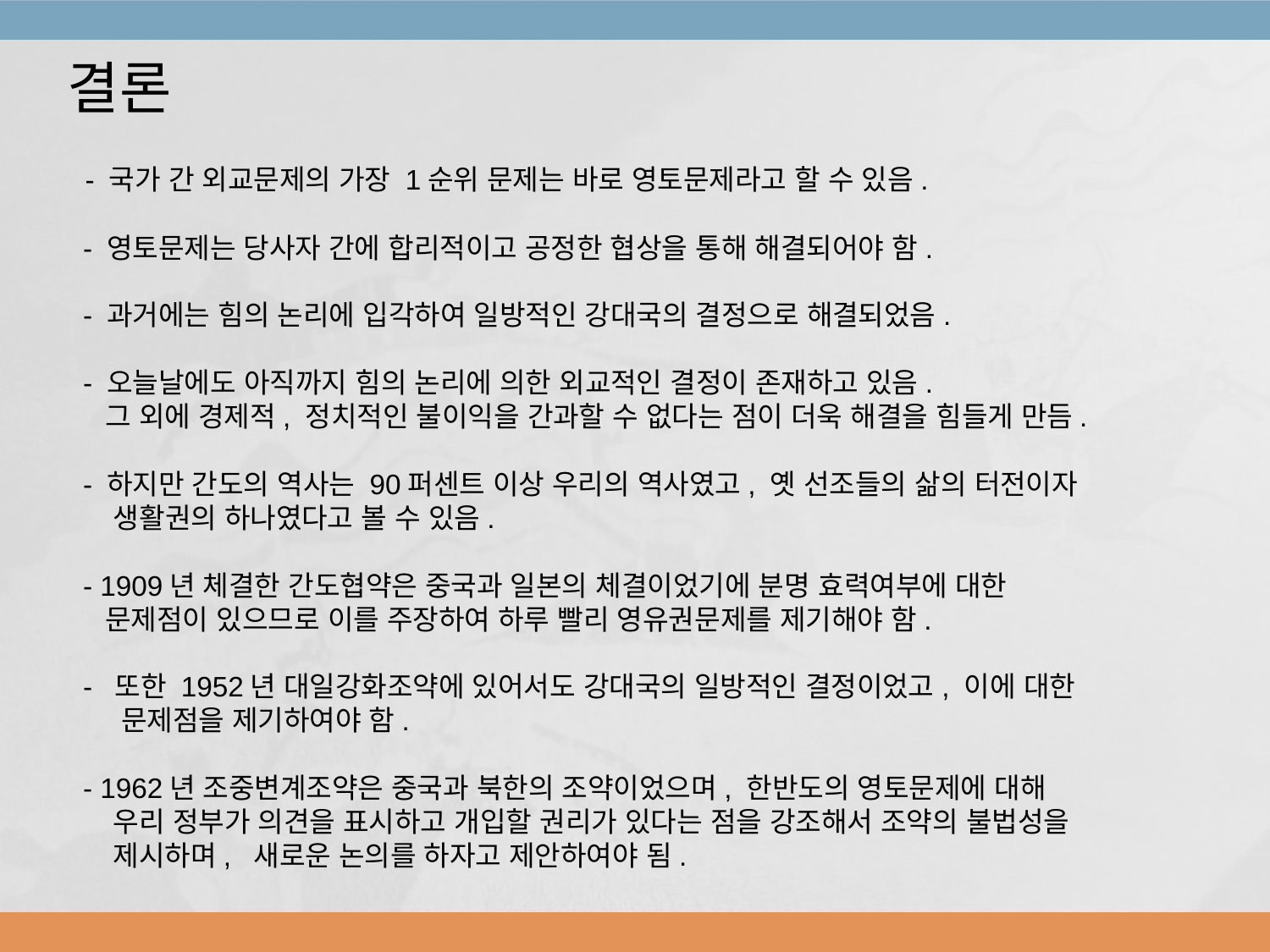

결론

  - 국가 간 외교문제의 가장 1순위 문제는 바로 영토문제라고 할 수 있음.

  - 영토문제는 당사자 간에 합리적이고 공정한 협상을 통해 해결되어야 함.

  - 과거에는 힘의 논리에 입각하여 일방적인 강대국의 결정으로 해결되었음.

  - 오늘날에도 아직까지 힘의 논리에 의한 외교적인 결정이 존재하고 있음.
    그 외에 경제적, 정치적인 불이익을 간과할 수 없다는 점이 더욱 해결을 힘들게 만듬.

  - 하지만 간도의 역사는 90퍼센트 이상 우리의 역사였고, 옛 선조들의 삶의 터전이자
     생활권의 하나였다고 볼 수 있음.

  - 1909년 체결한 간도협약은 중국과 일본의 체결이었기에 분명 효력여부에 대한
    문제점이 있으므로 이를 주장하여 하루 빨리 영유권문제를 제기해야 함.

  -  또한 1952년 대일강화조약에 있어서도 강대국의 일방적인 결정이었고, 이에 대한
      문제점을 제기하여야 함.

  - 1962년 조중변계조약은 중국과 북한의 조약이었으며, 한반도의 영토문제에 대해
     우리 정부가 의견을 표시하고 개입할 권리가 있다는 점을 강조해서 조약의 불법성을
     제시하며,  새로운 논의를 하자고 제안하여야 됨.